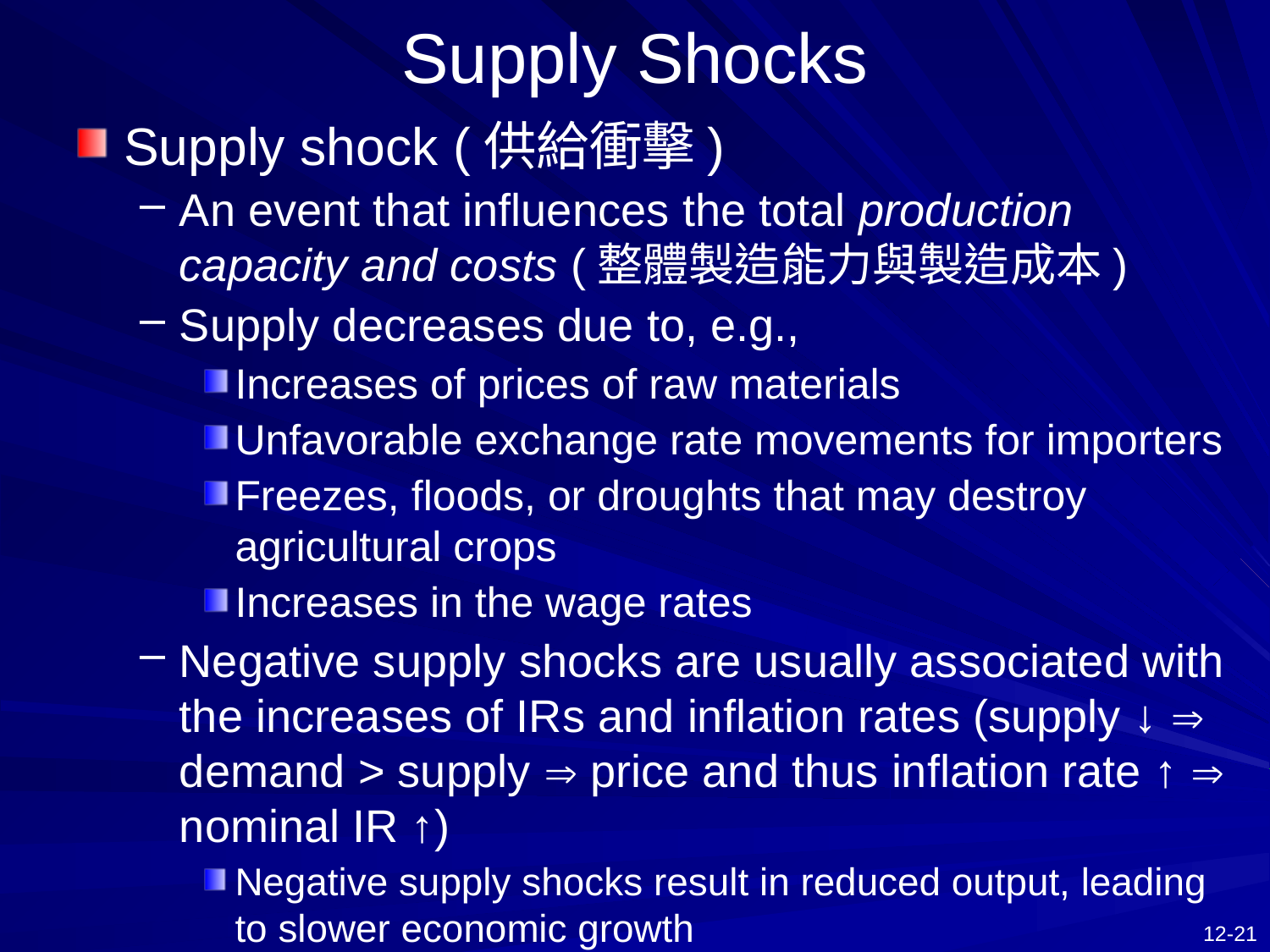

# Supply Shocks
Supply shock (供給衝擊)
An event that influences the total production capacity and costs (整體製造能力與製造成本)
Supply decreases due to, e.g.,
Increases of prices of raw materials
Unfavorable exchange rate movements for importers
Freezes, floods, or droughts that may destroy agricultural crops
Increases in the wage rates
Negative supply shocks are usually associated with the increases of IRs and inflation rates (supply ↓ ⇒ demand > supply ⇒ price and thus inflation rate ↑ ⇒ nominal IR ↑)
Negative supply shocks result in reduced output, leading to slower economic growth